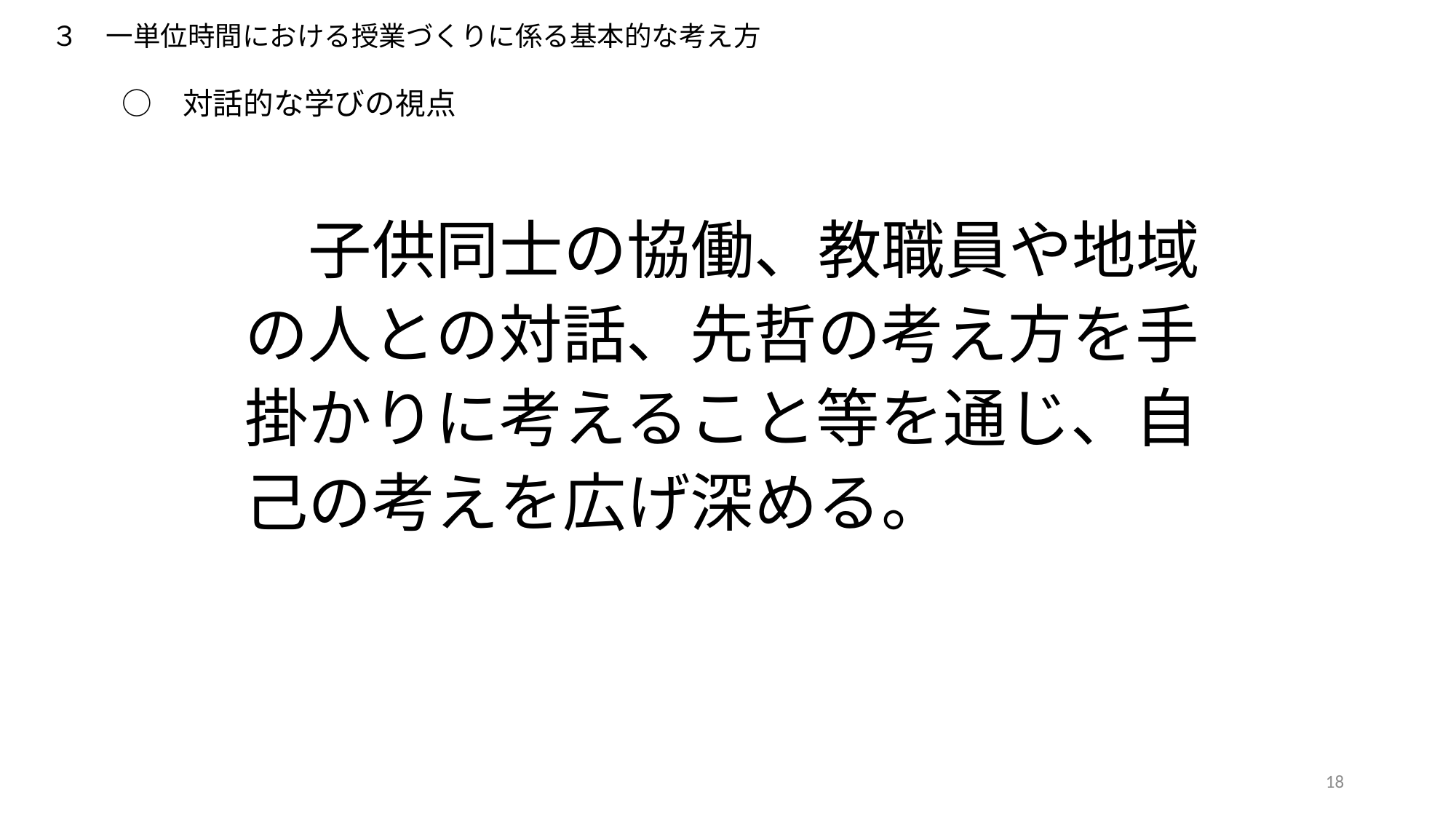

３　一単位時間における授業づくりに係る基本的な考え方

　○　対話的な学びの視点
　子供同士の協働、教職員や地域の人との対話、先哲の考え方を手掛かりに考えること等を通じ、自己の考えを広げ深める。
18